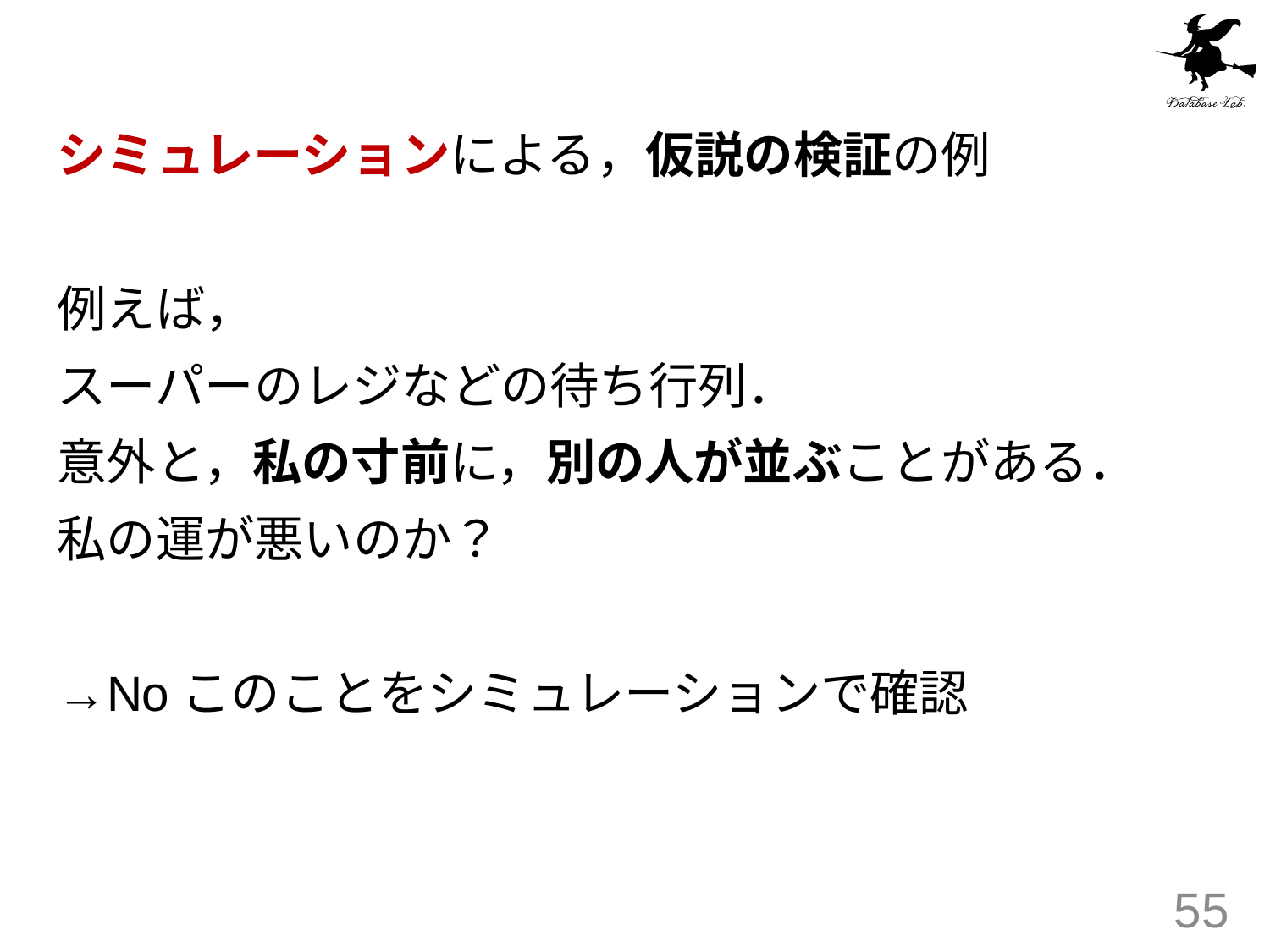

シミュレーションによる，仮説の検証の例

例えば，
スーパーのレジなどの待ち行列．
意外と，私の寸前に，別の人が並ぶことがある．
私の運が悪いのか？

→Noこのことをシミュレーションで確認
55